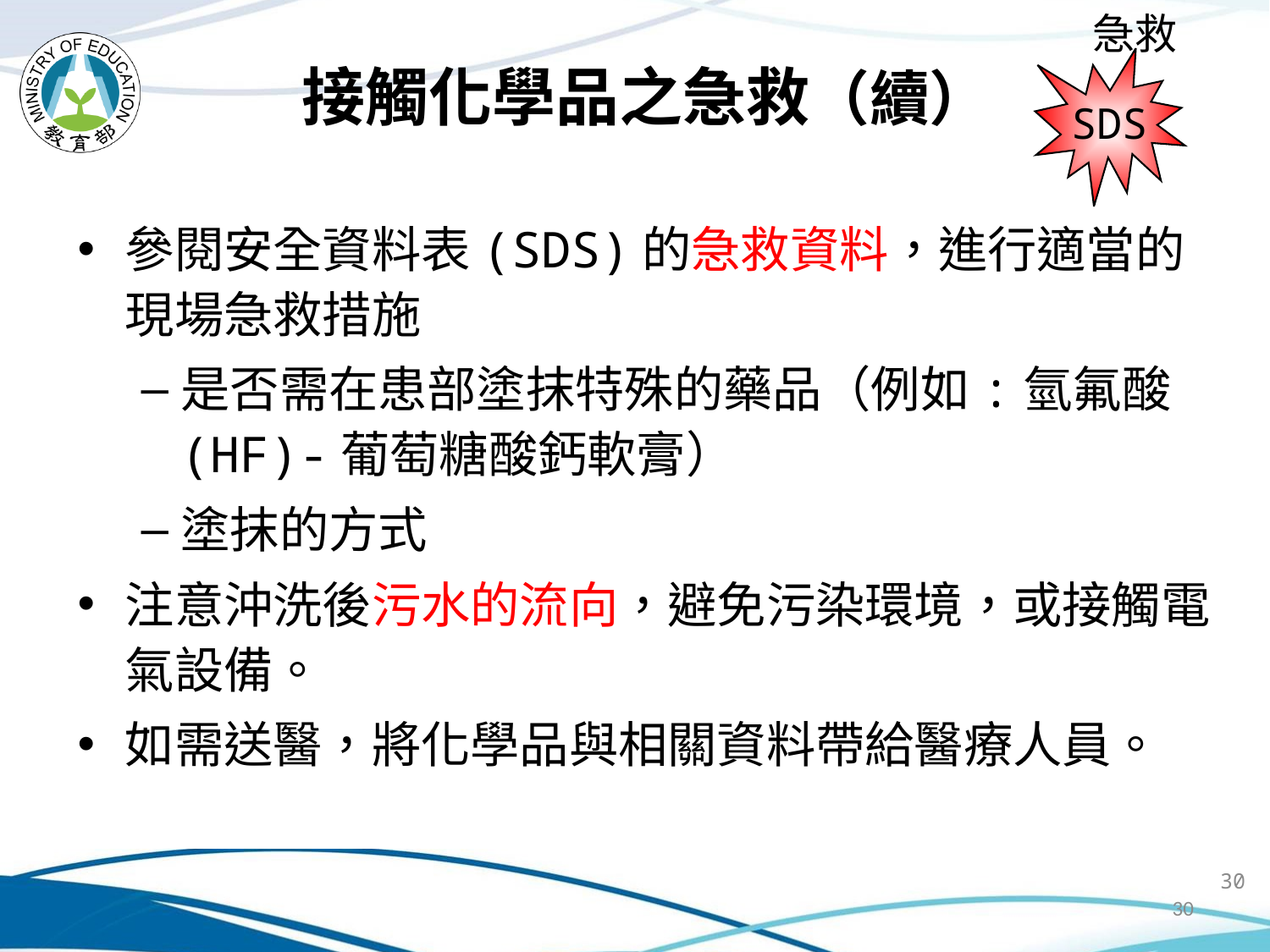

急救
接觸化學品之急救（續）
SDS
參閱安全資料表(SDS)的急救資料，進行適當的現場急救措施
是否需在患部塗抹特殊的藥品（例如:氫氟酸(HF)-葡萄糖酸鈣軟膏）
塗抹的方式
注意沖洗後污水的流向，避免污染環境，或接觸電氣設備。
如需送醫，將化學品與相關資料帶給醫療人員。
30
30